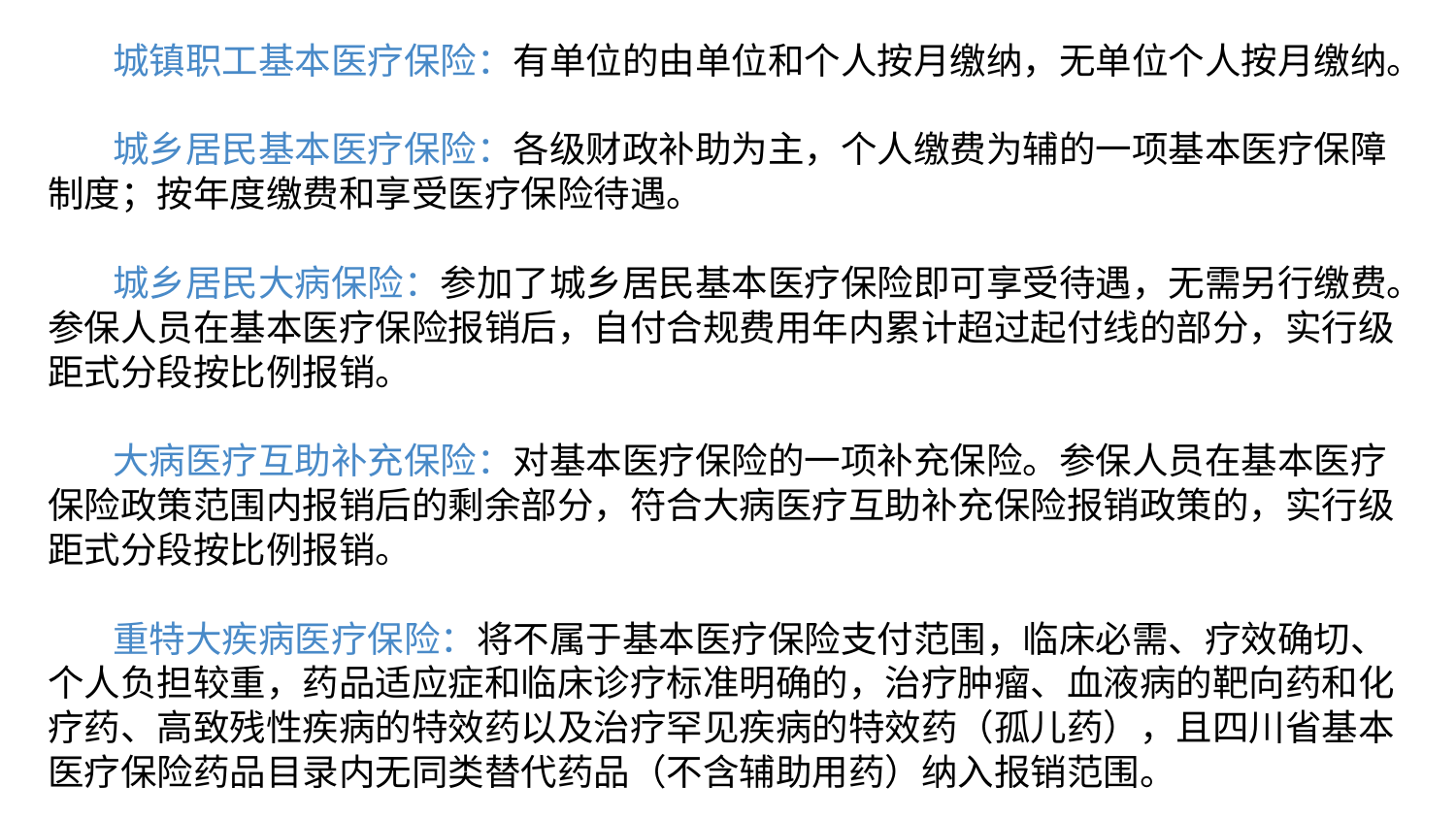

城镇职工基本医疗保险：有单位的由单位和个人按月缴纳，无单位个人按月缴纳。

城乡居民基本医疗保险：各级财政补助为主，个人缴费为辅的一项基本医疗保障制度；按年度缴费和享受医疗保险待遇。

城乡居民大病保险：参加了城乡居民基本医疗保险即可享受待遇，无需另行缴费。参保人员在基本医疗保险报销后，自付合规费用年内累计超过起付线的部分，实行级距式分段按比例报销。

大病医疗互助补充保险：对基本医疗保险的一项补充保险。参保人员在基本医疗保险政策范围内报销后的剩余部分，符合大病医疗互助补充保险报销政策的，实行级距式分段按比例报销。

重特大疾病医疗保险：将不属于基本医疗保险支付范围，临床必需、疗效确切、个人负担较重，药品适应症和临床诊疗标准明确的，治疗肿瘤、血液病的靶向药和化疗药、高致残性疾病的特效药以及治疗罕见疾病的特效药（孤儿药），且四川省基本医疗保险药品目录内无同类替代药品（不含辅助用药）纳入报销范围。